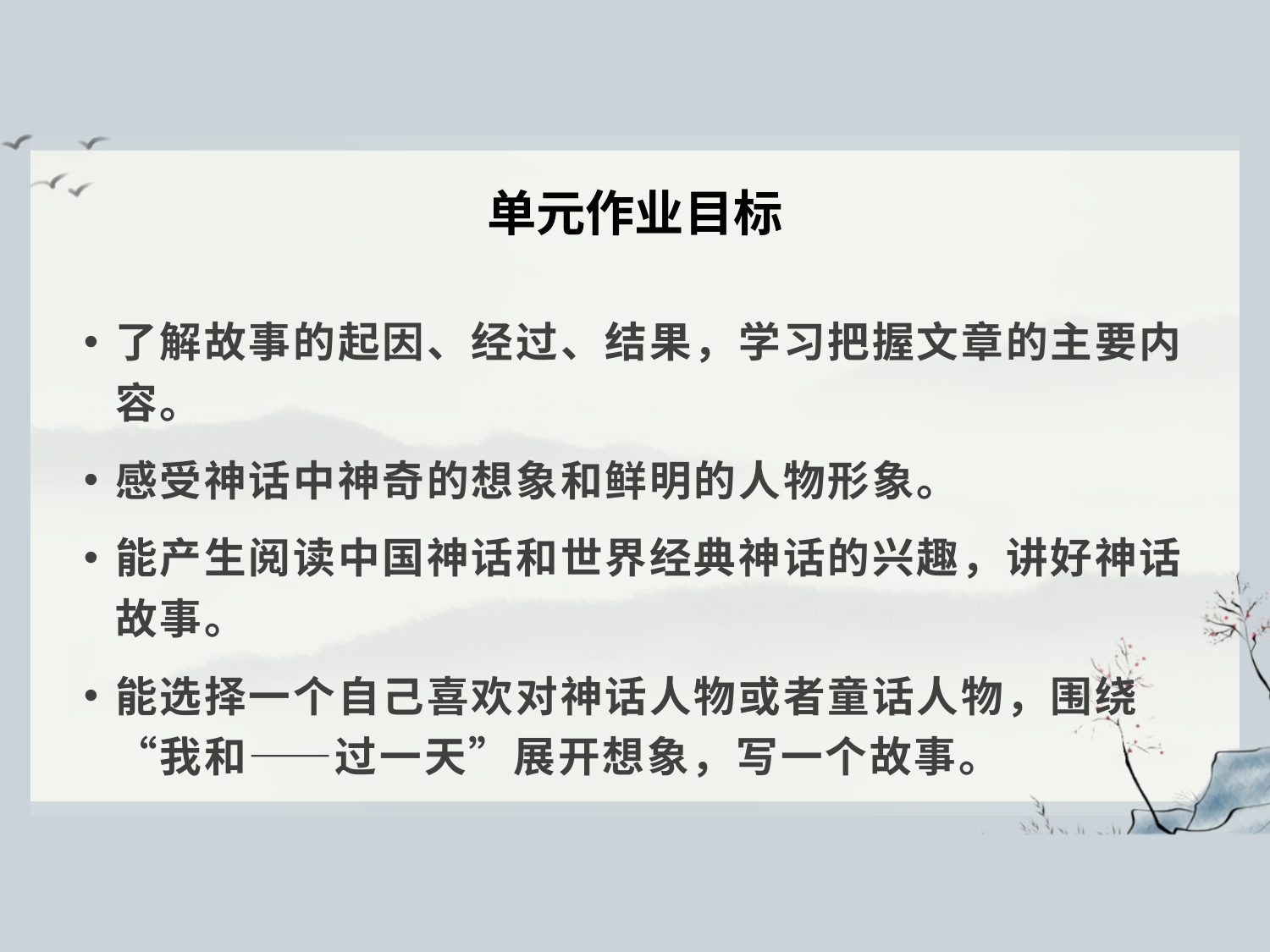

单元作业目标
了解故事的起因、经过、结果，学习把握文章的主要内容。
感受神话中神奇的想象和鲜明的人物形象。
能产生阅读中国神话和世界经典神话的兴趣，讲好神话故事。
能选择一个自己喜欢对神话人物或者童话人物，围绕“我和——过一天”展开想象，写一个故事。